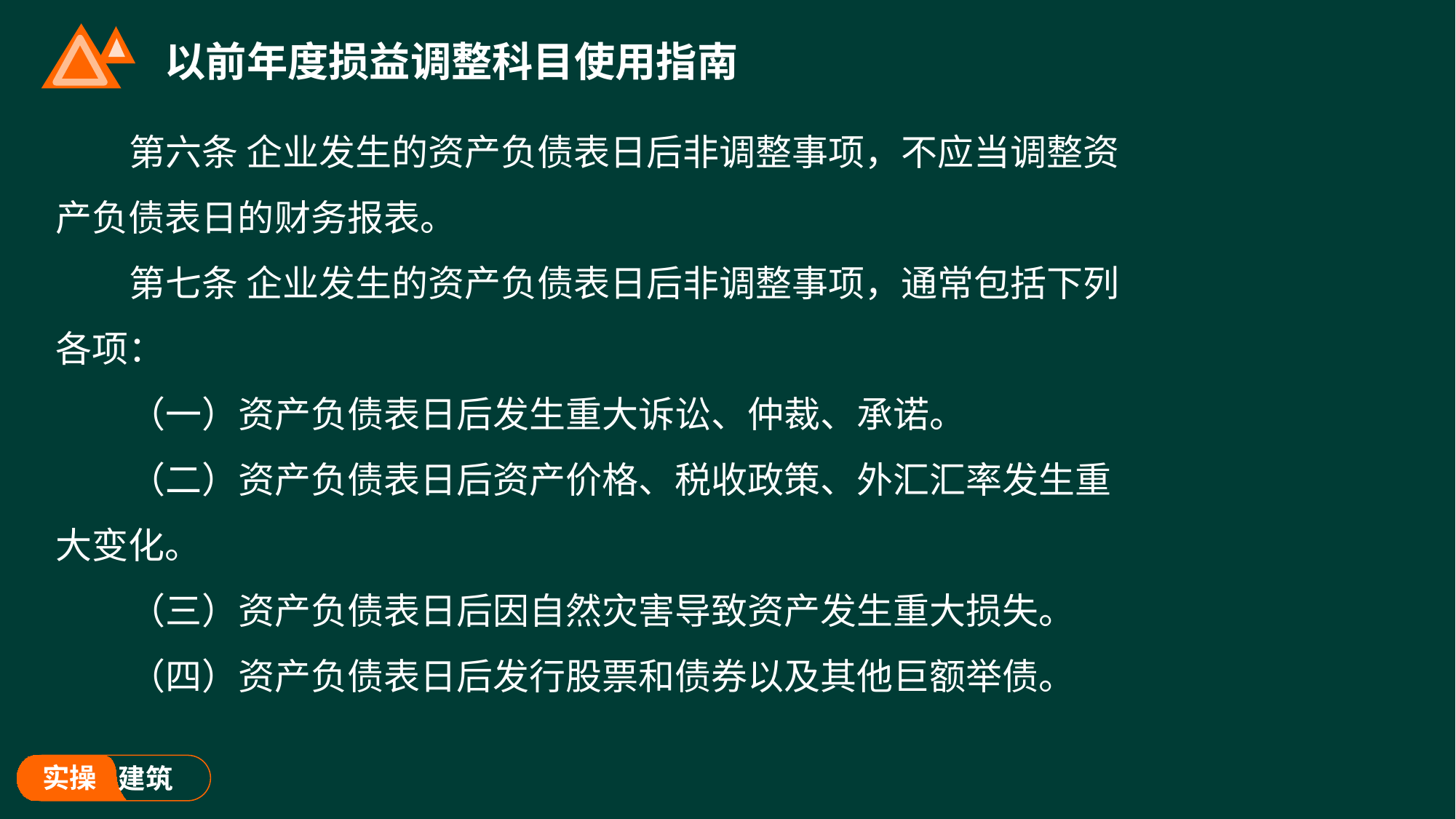

# 以前年度损益调整科目使用指南
第六条 企业发生的资产负债表日后非调整事项，不应当调整资产负债表日的财务报表。
第七条 企业发生的资产负债表日后非调整事项，通常包括下列各项：
（一）资产负债表日后发生重大诉讼、仲裁、承诺。
（二）资产负债表日后资产价格、税收政策、外汇汇率发生重大变化。
（三）资产负债表日后因自然灾害导致资产发生重大损失。
（四）资产负债表日后发行股票和债券以及其他巨额举债。